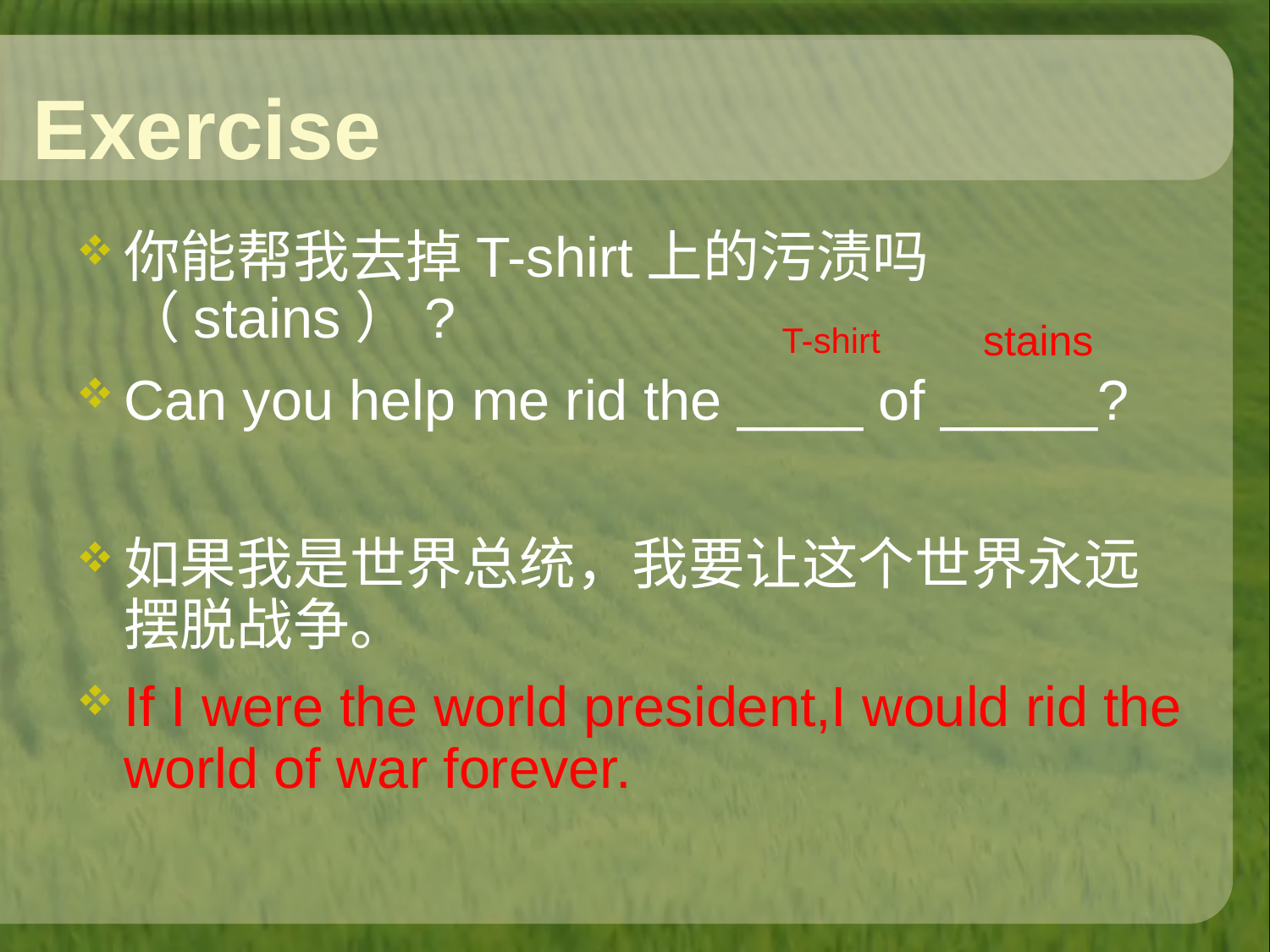

# Exercise
你能帮我去掉T-shirt上的污渍吗（stains）?
Can you help me rid the ____ of _____?

如果我是世界总统，我要让这个世界永远摆脱战争。
If I were the world president,I would rid the world of war forever.

stains
T-shirt